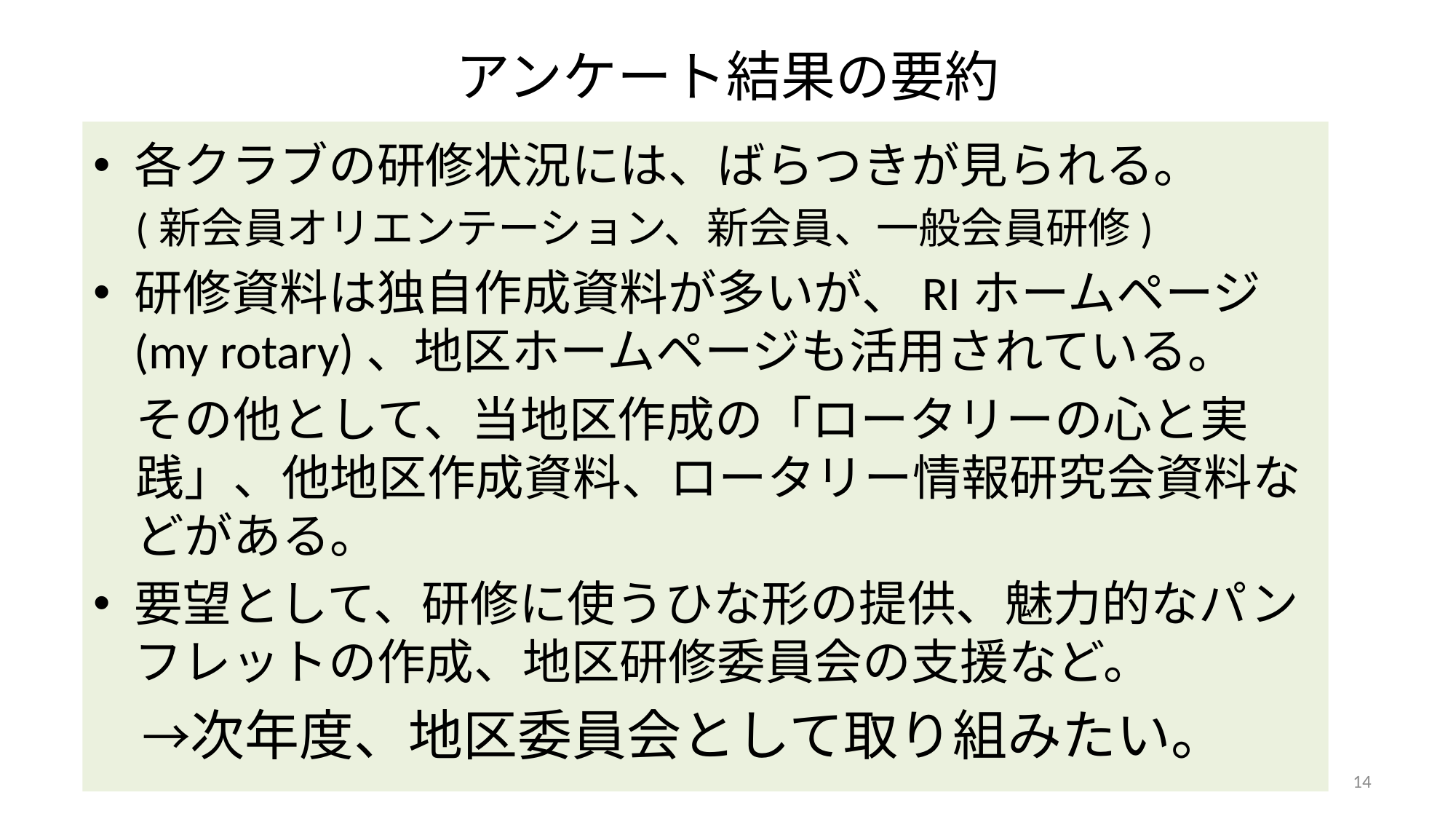

# アンケート結果の要約
各クラブの研修状況には、ばらつきが見られる。
(新会員オリエンテーション、新会員、一般会員研修)
研修資料は独自作成資料が多いが、RIホームページ(my rotary)、地区ホームページも活用されている。
その他として、当地区作成の「ロータリーの心と実践」、他地区作成資料、ロータリー情報研究会資料などがある。
要望として、研修に使うひな形の提供、魅力的なパンフレットの作成、地区研修委員会の支援など。
　→次年度、地区委員会として取り組みたい。

14